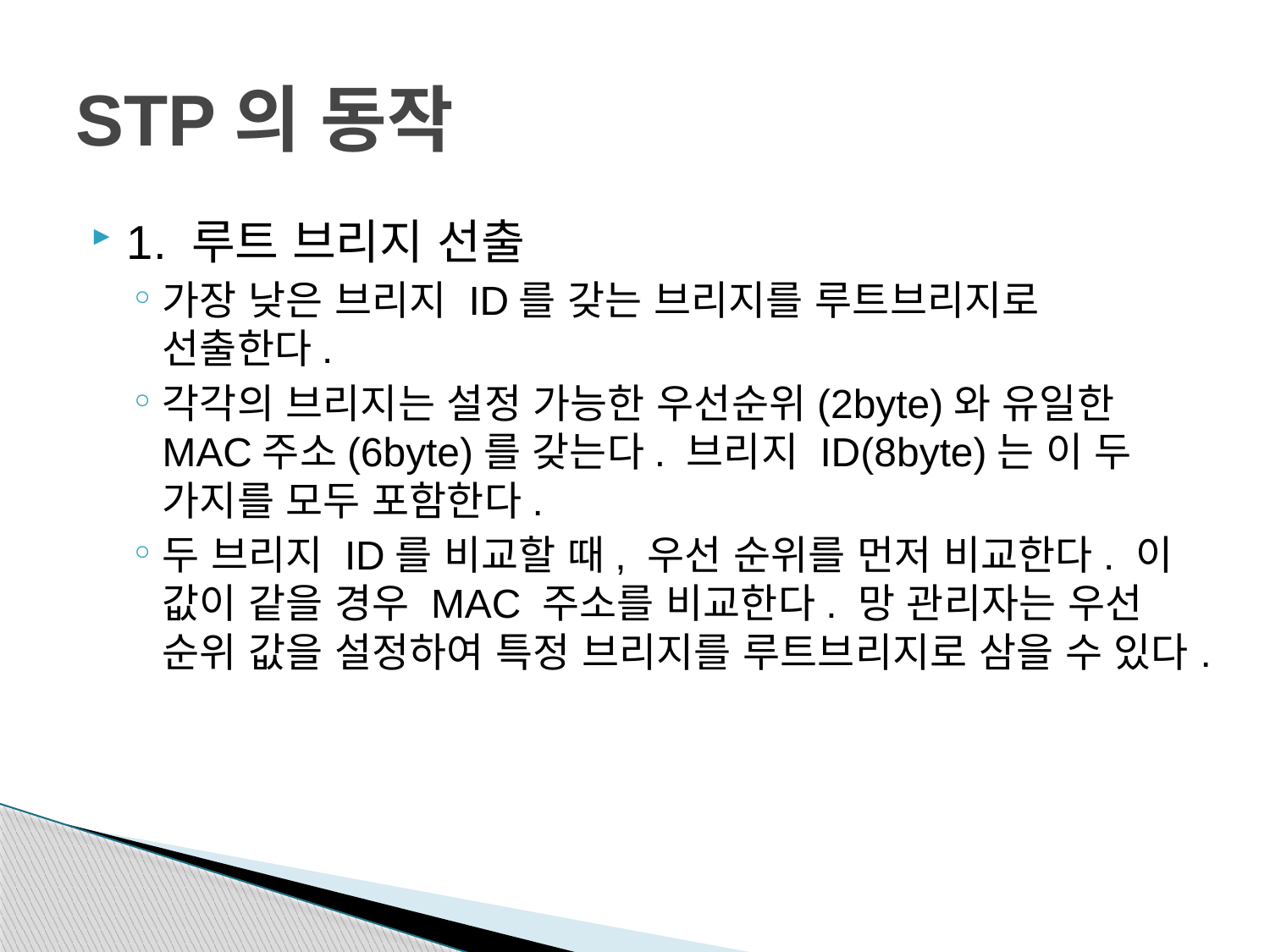

# STP의 동작
1. 루트 브리지 선출
가장 낮은 브리지 ID를 갖는 브리지를 루트브리지로 선출한다.
각각의 브리지는 설정 가능한 우선순위(2byte)와 유일한 MAC주소(6byte)를 갖는다. 브리지 ID(8byte)는 이 두 가지를 모두 포함한다.
두 브리지 ID를 비교할 때, 우선 순위를 먼저 비교한다. 이 값이 같을 경우 MAC 주소를 비교한다. 망 관리자는 우선 순위 값을 설정하여 특정 브리지를 루트브리지로 삼을 수 있다.